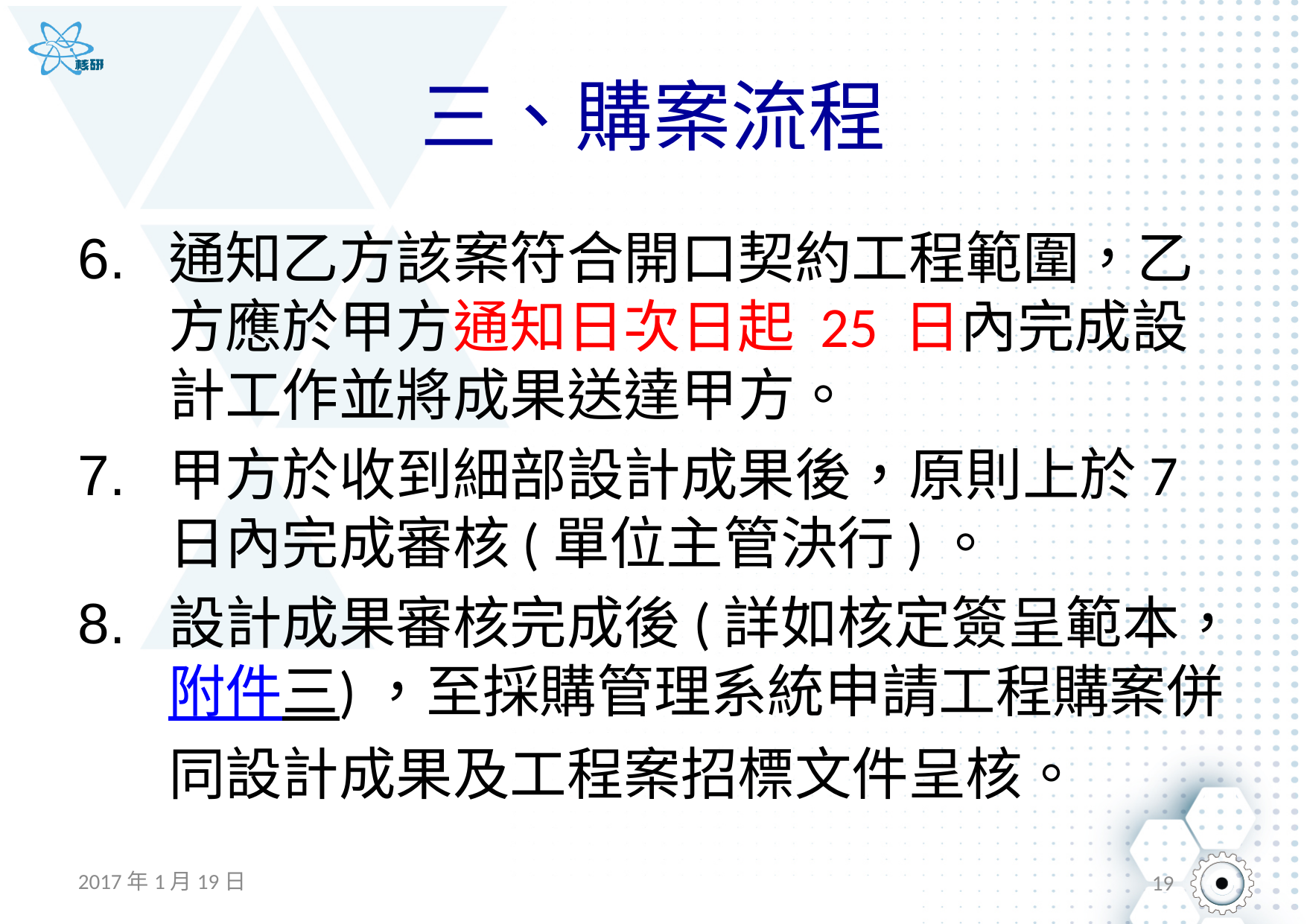

# 三、購案流程
通知乙方該案符合開口契約工程範圍，乙方應於甲方通知日次日起 25 日內完成設計工作並將成果送達甲方。
甲方於收到細部設計成果後，原則上於7日內完成審核(單位主管決行)。
設計成果審核完成後(詳如核定簽呈範本，附件三)，至採購管理系統申請工程購案併同設計成果及工程案招標文件呈核。
2017年1月19日
19